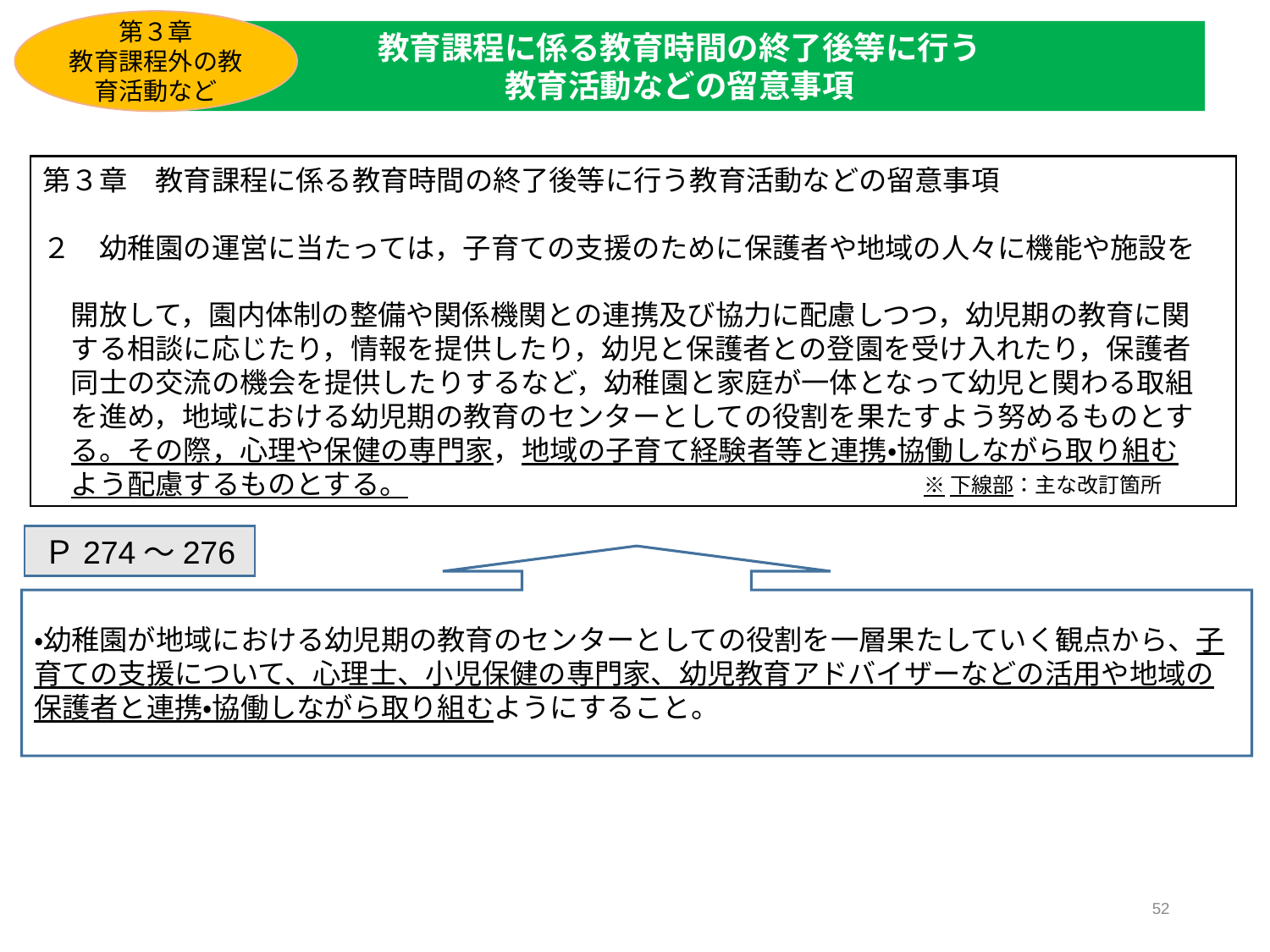

第３章
教育課程外の教育活動など
教育課程に係る教育時間の終了後等に行う
教育活動などの留意事項
第３章　教育課程に係る教育時間の終了後等に行う教育活動などの留意事項

２　幼稚園の運営に当たっては，子育ての支援のために保護者や地域の人々に機能や施設を
　開放して，園内体制の整備や関係機関との連携及び協力に配慮しつつ，幼児期の教育に関
　する相談に応じたり，情報を提供したり，幼児と保護者との登園を受け入れたり，保護者
　同士の交流の機会を提供したりするなど，幼稚園と家庭が一体となって幼児と関わる取組
　を進め，地域における幼児期の教育のセンターとしての役割を果たすよう努めるものとす
　る。その際，心理や保健の専門家，地域の子育て経験者等と連携・協働しながら取り組む
　よう配慮するものとする。

※下線部：主な改訂箇所
Ｐ274～276
・幼稚園が地域における幼児期の教育のセンターとしての役割を一層果たしていく観点から、子育ての支援について、心理士、小児保健の専門家、幼児教育アドバイザーなどの活用や地域の保護者と連携・協働しながら取り組むようにすること。
52